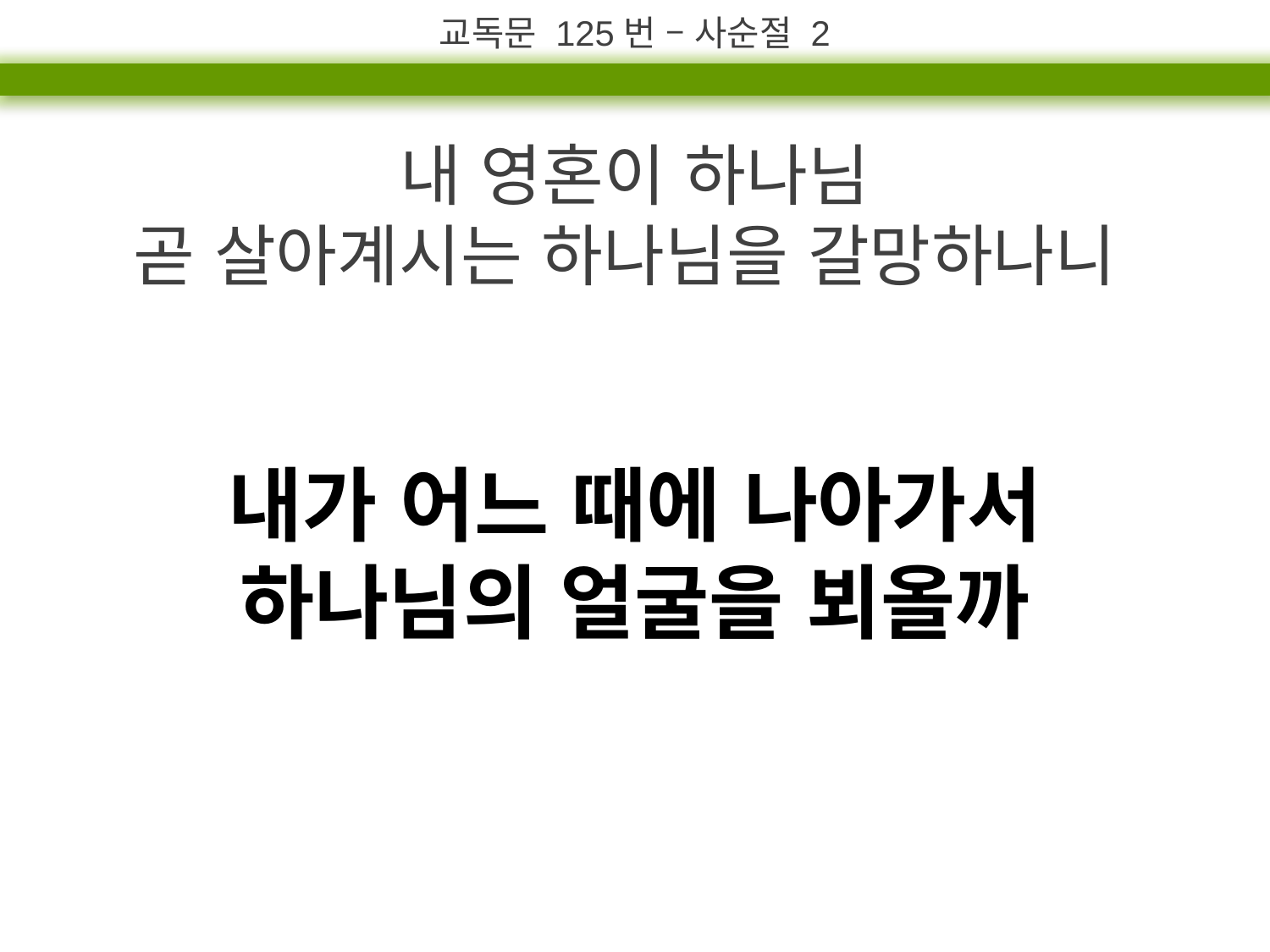

교독문 125번 – 사순절 2

내 영혼이 하나님
곧 살아계시는 하나님을 갈망하나니
내가 어느 때에 나아가서
하나님의 얼굴을 뵈올까